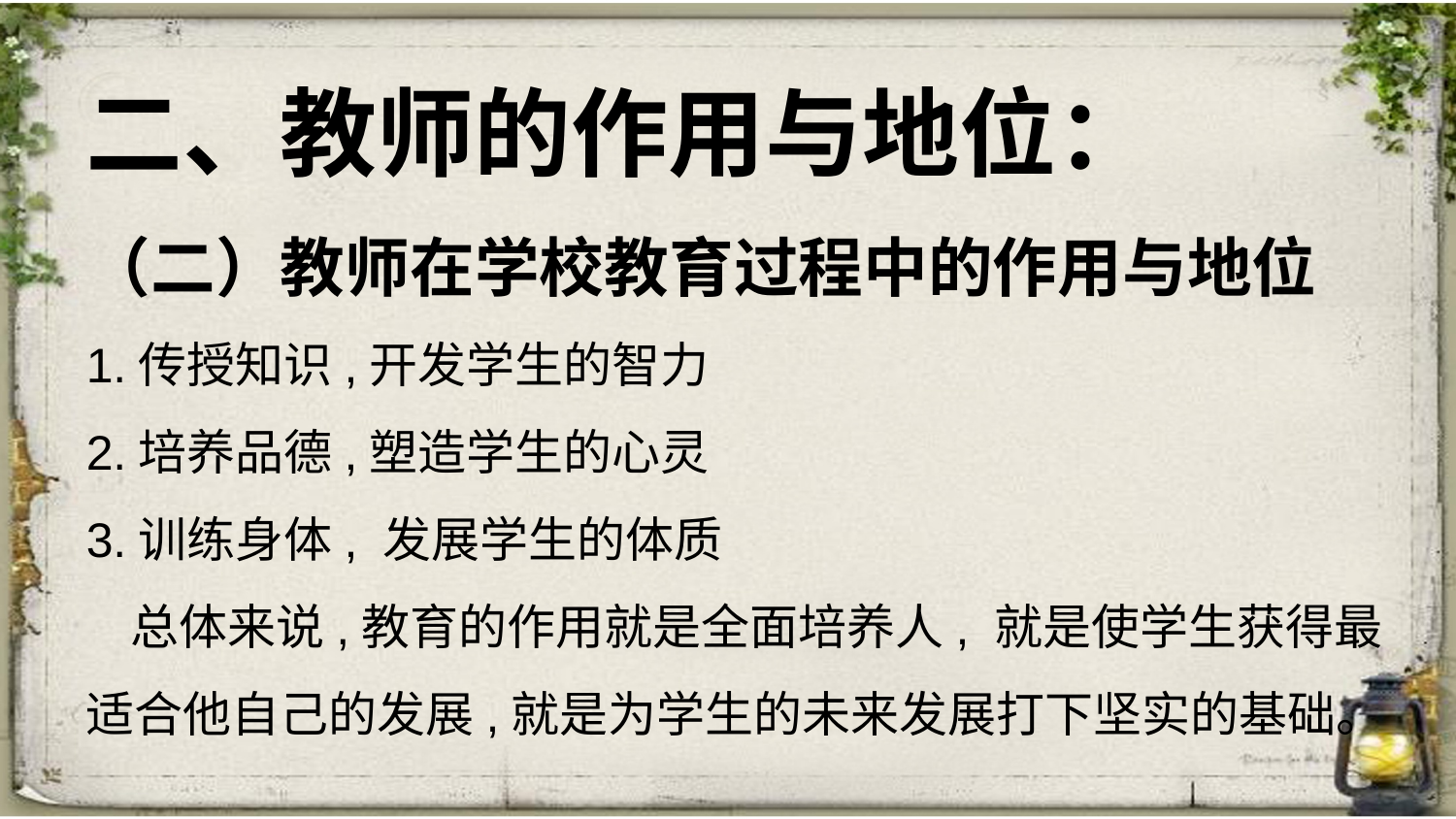

二、教师的作用与地位：
（二）教师在学校教育过程中的作用与地位
1.传授知识,开发学生的智力
2.培养品德,塑造学生的心灵
3.训练身体, 发展学生的体质
   总体来说,教育的作用就是全面培养人, 就是使学生获得最适合他自己的发展,就是为学生的未来发展打下坚实的基础。